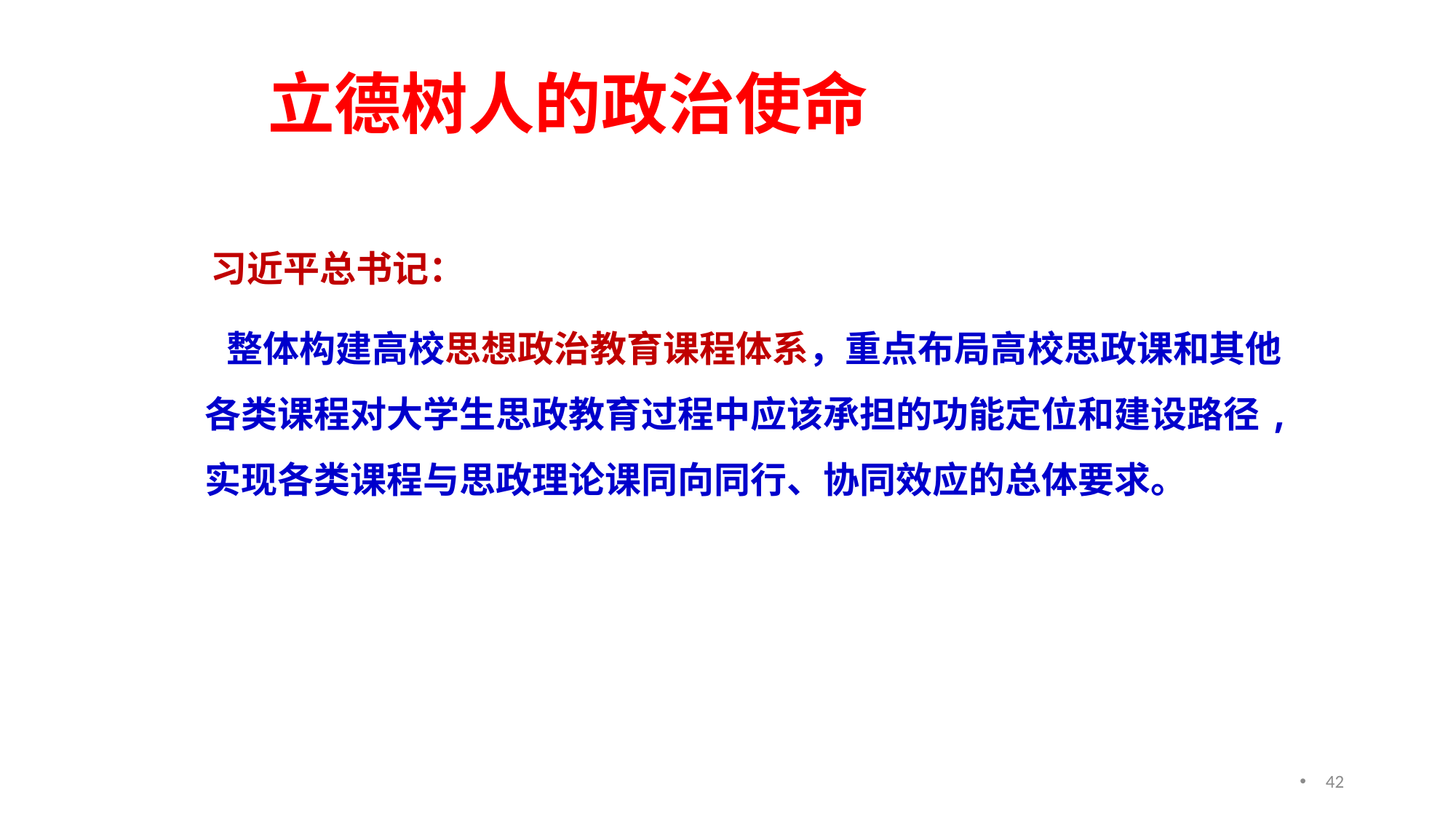

# 立德树人的政治使命
   习近平总书记：
     整体构建高校思想政治教育课程体系，重点布局高校思政课和其他各类课程对大学生思政教育过程中应该承担的功能定位和建设路径,实现各类课程与思政理论课同向同行、协同效应的总体要求。
42